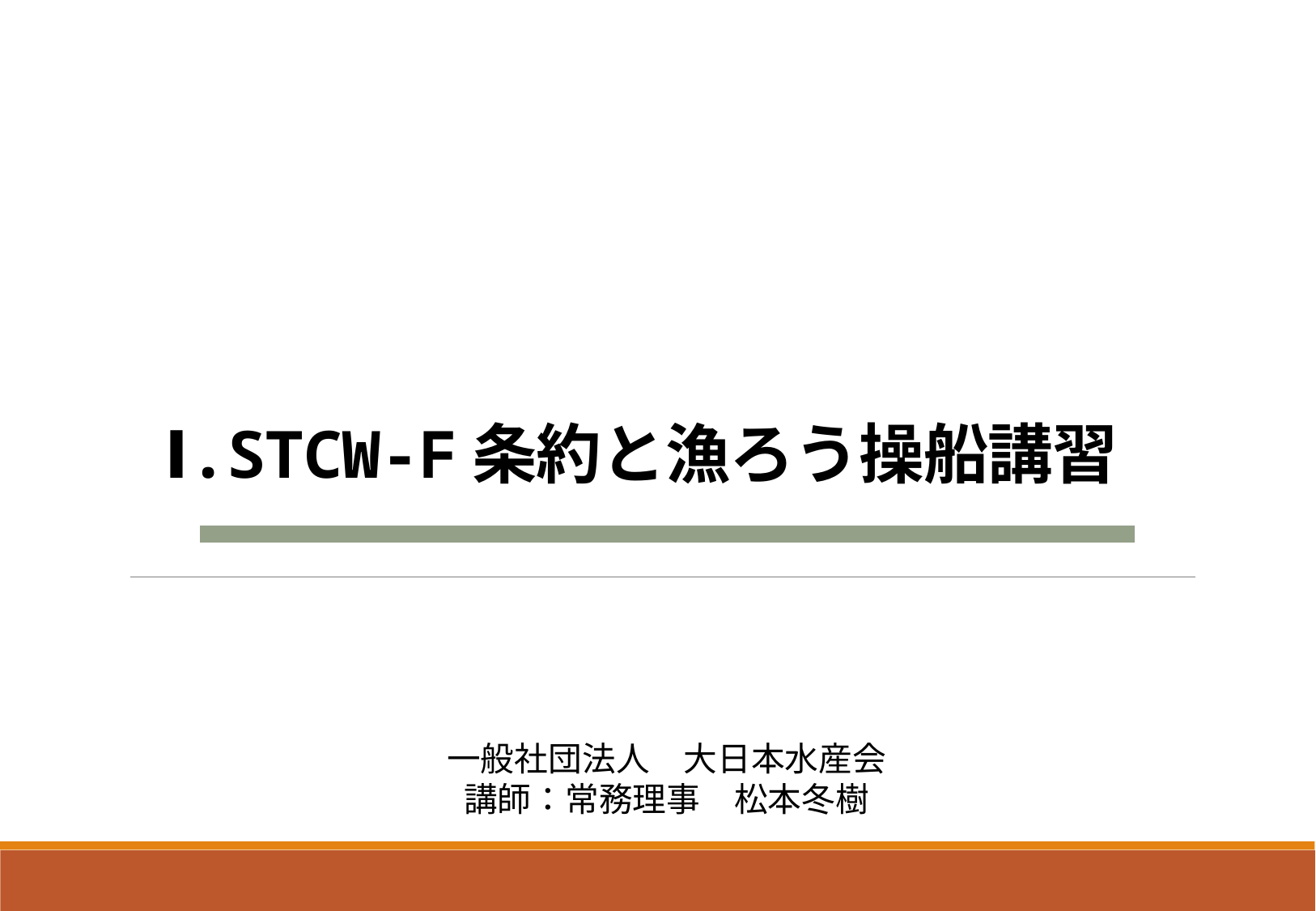

# Ⅰ.STCW-F条約と漁ろう操船講習
一般社団法人　大日本水産会
講師：常務理事　松本冬樹